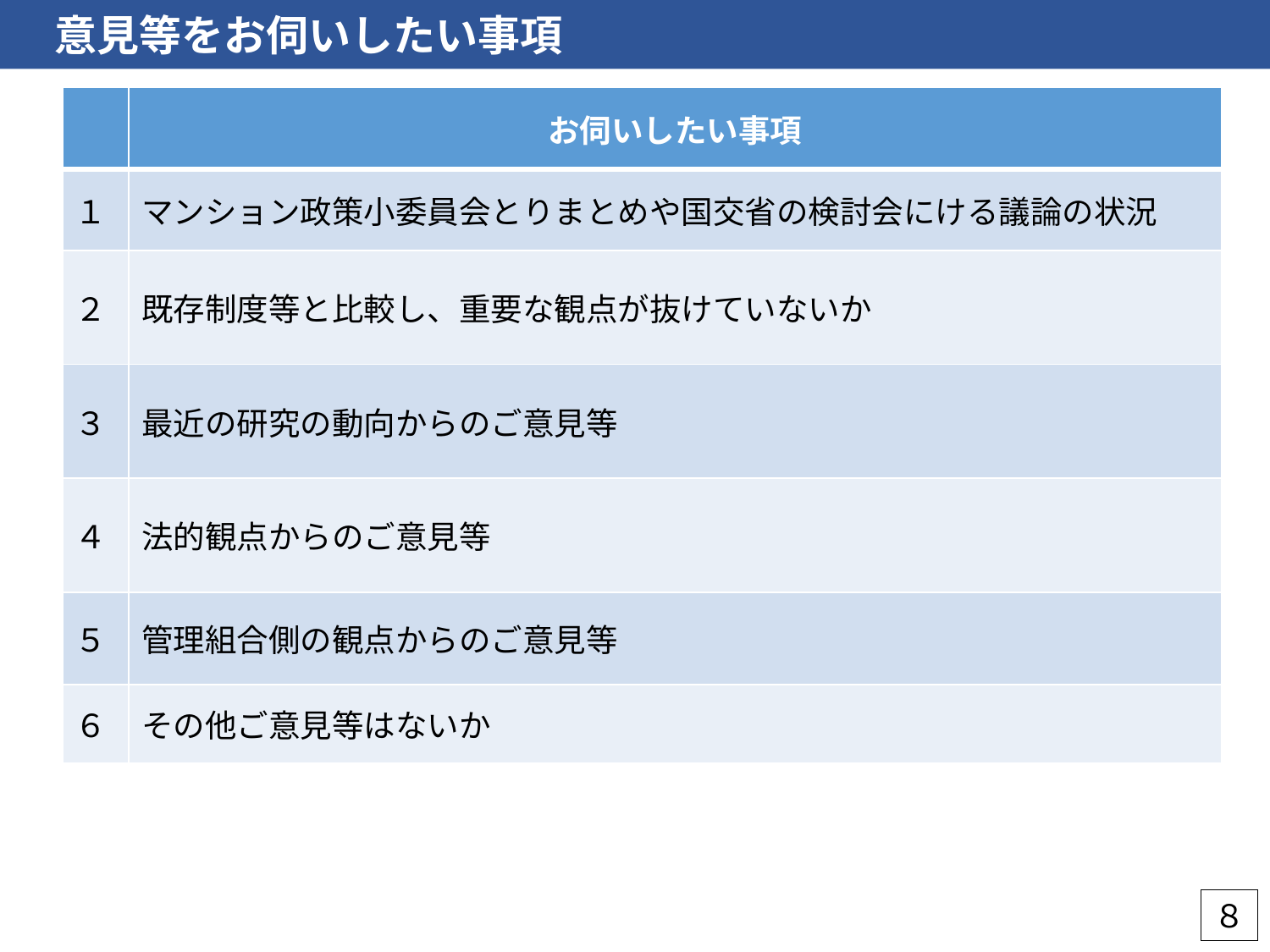

意見等をお伺いしたい事項
|  | お伺いしたい事項 |
| --- | --- |
| １ | マンション政策小委員会とりまとめや国交省の検討会にける議論の状況 |
| ２ | 既存制度等と比較し、重要な観点が抜けていないか |
| ３ | 最近の研究の動向からのご意見等 |
| ４ | 法的観点からのご意見等 |
| ５ | 管理組合側の観点からのご意見等 |
| ６ | その他ご意見等はないか |
８